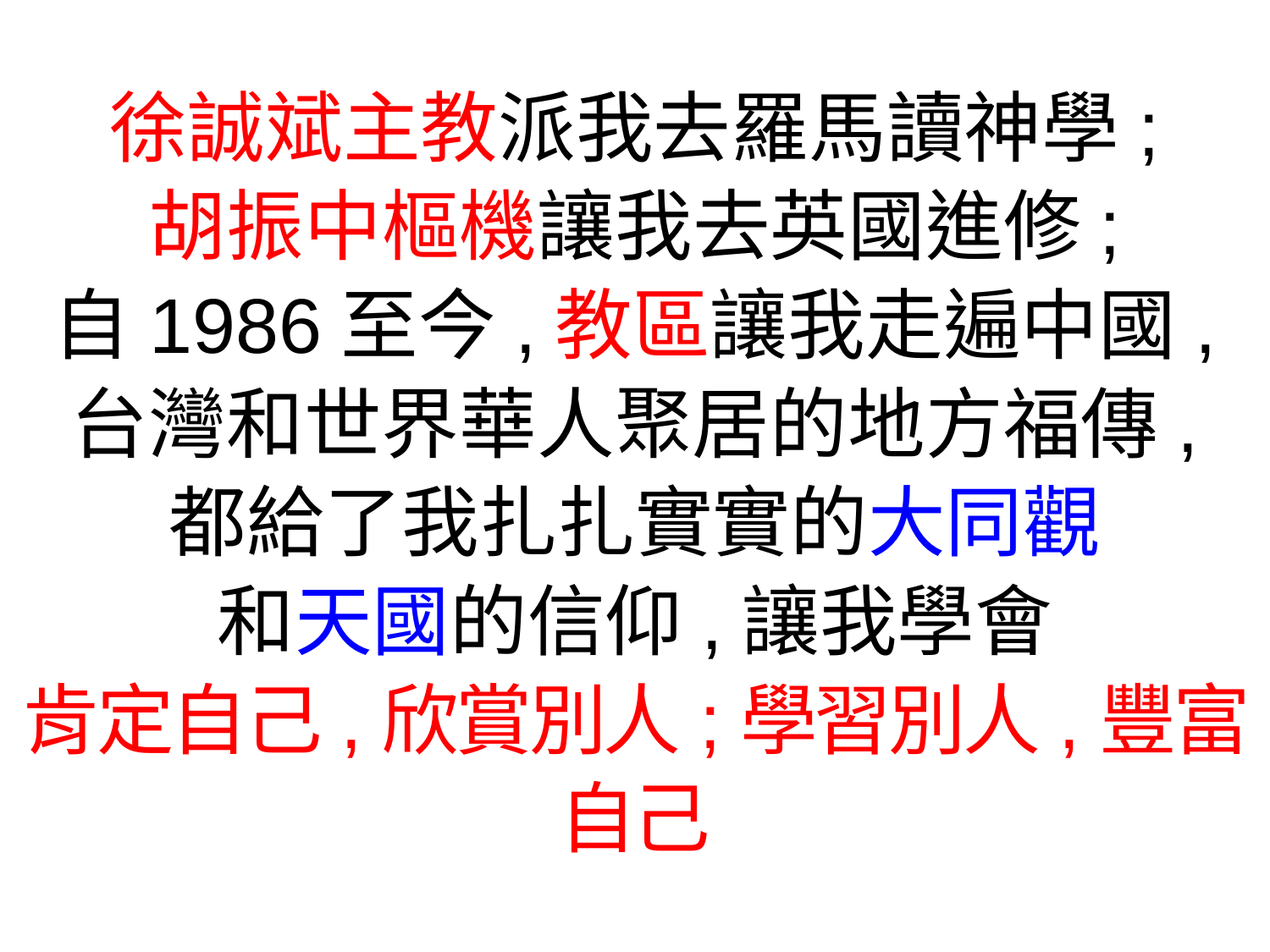

徐誠斌主教派我去羅馬讀神學;
胡振中樞機讓我去英國進修;
自1986至今,教區讓我走遍中國,
台灣和世界華人聚居的地方福傳,
都給了我扎扎實實的大同觀
和天國的信仰,讓我學會
肯定自己,欣賞別人;學習別人,豐富自己